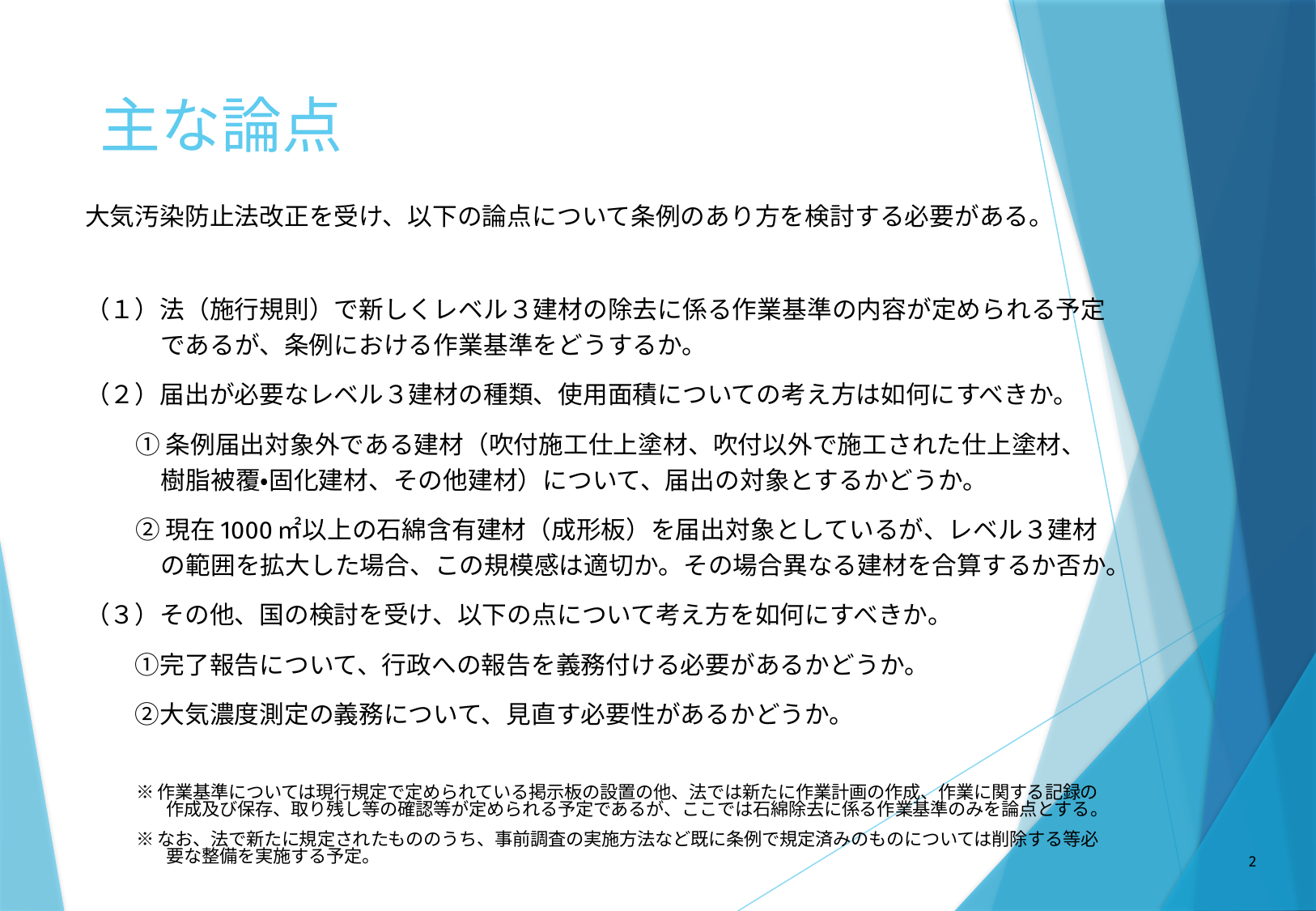

# 主な論点
大気汚染防止法改正を受け、以下の論点について条例のあり方を検討する必要がある。

（１）法（施行規則）で新しくレベル３建材の除去に係る作業基準の内容が定められる予定であるが、条例における作業基準をどうするか。
（２）届出が必要なレベル３建材の種類、使用面積についての考え方は如何にすべきか。
①条例届出対象外である建材（吹付施工仕上塗材、吹付以外で施工された仕上塗材、樹脂被覆・固化建材、その他建材）について、届出の対象とするかどうか。
②現在1000㎡以上の石綿含有建材（成形板）を届出対象としているが、レベル３建材の範囲を拡大した場合、この規模感は適切か。その場合異なる建材を合算するか否か。
（３）その他、国の検討を受け、以下の点について考え方を如何にすべきか。
　　①完了報告について、行政への報告を義務付ける必要があるかどうか。
　　②大気濃度測定の義務について、見直す必要性があるかどうか。

※作業基準については現行規定で定められている掲示板の設置の他、法では新たに作業計画の作成、作業に関する記録の作成及び保存、取り残し等の確認等が定められる予定であるが、ここでは石綿除去に係る作業基準のみを論点とする。
※なお、法で新たに規定されたもののうち、事前調査の実施方法など既に条例で規定済みのものについては削除する等必要な整備を実施する予定。
2